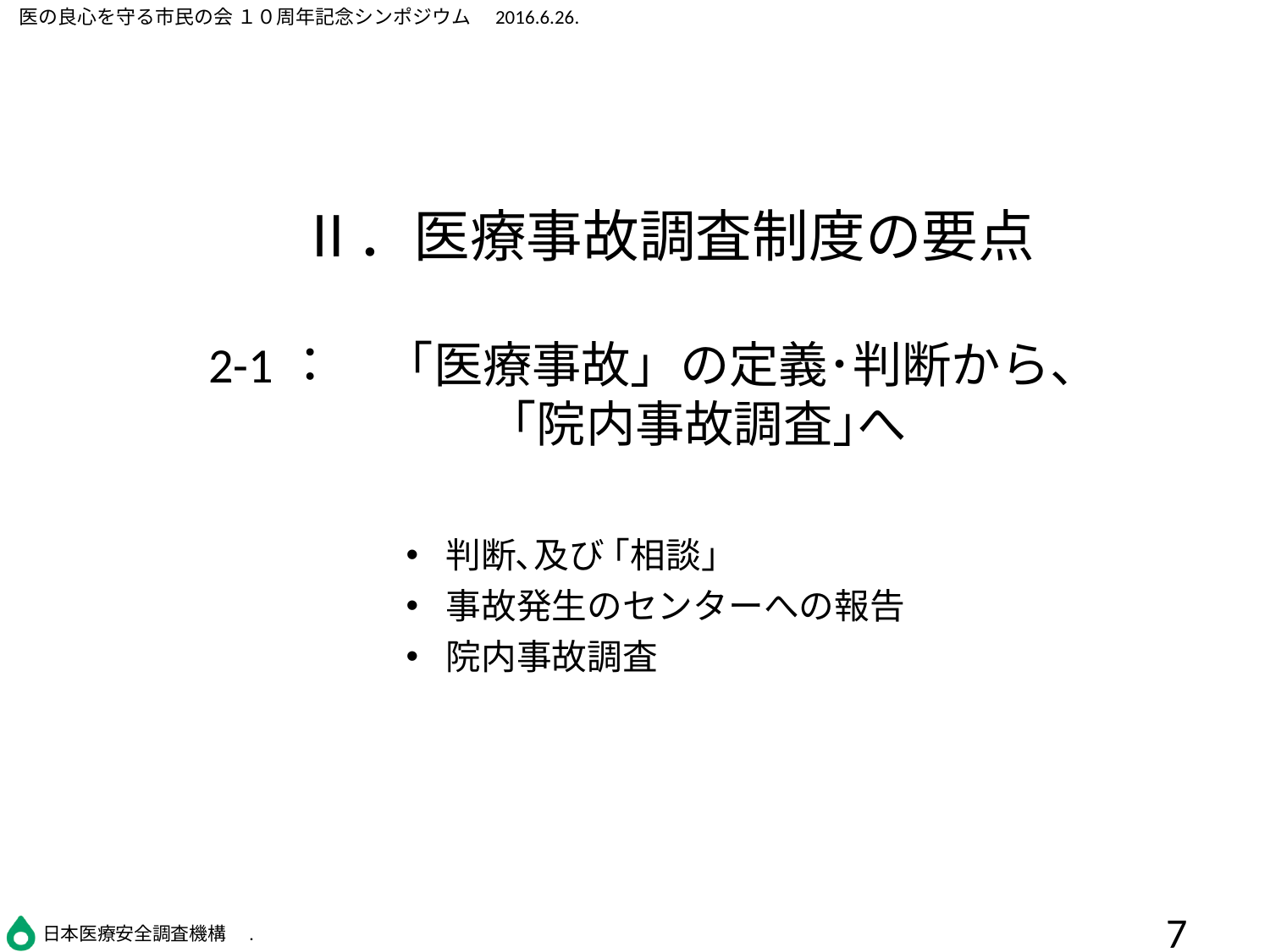

Ⅱ．医療事故調査制度の要点
2-1：　「医療事故」の定義･判断から、
　　		　｢院内事故調査｣へ
判断､及び ｢相談｣
事故発生のセンターへの報告
院内事故調査